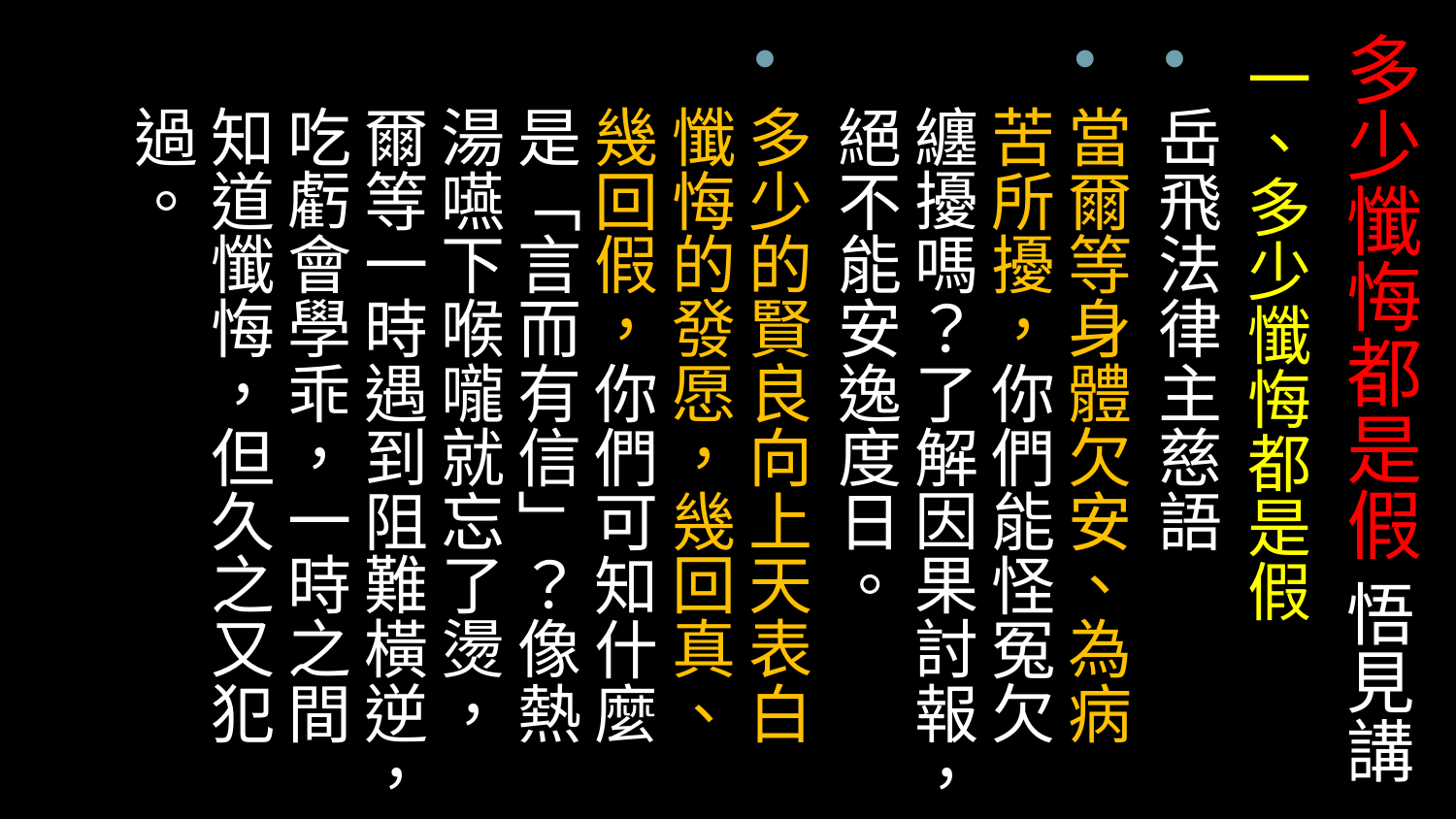

# 多少懺悔都是假 悟見講
一、多少懺悔都是假
岳飛法律主慈語
當爾等身體欠安、為病苦所擾，你們能怪冤欠纏擾嗎？了解因果討報，絕不能安逸度日。
多少的賢良向上天表白懺悔的發愿，幾回真、幾回假，你們可知什麼是「言而有信」？像熱湯嚥下喉嚨就忘了燙，爾等一時遇到阻難橫逆，吃虧會學乖，一時之間知道懺悔，但久之又犯過。